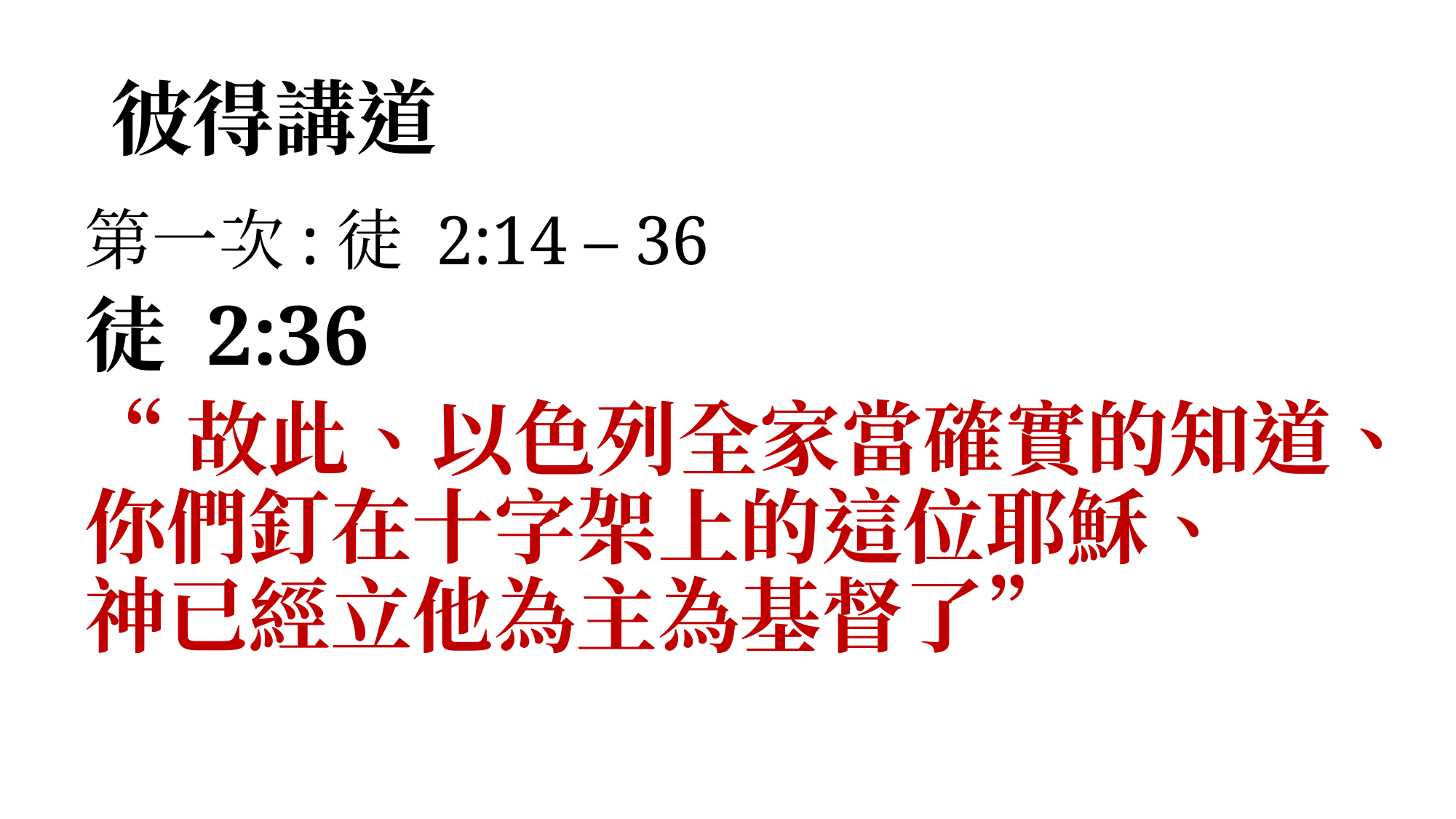

# 彼得講道
第一次:徒 2:14 – 36
徒 2:36
“故此、以色列全家當確實的知道、你們釘在十字架上的這位耶穌、　神已經立他為主為基督了”